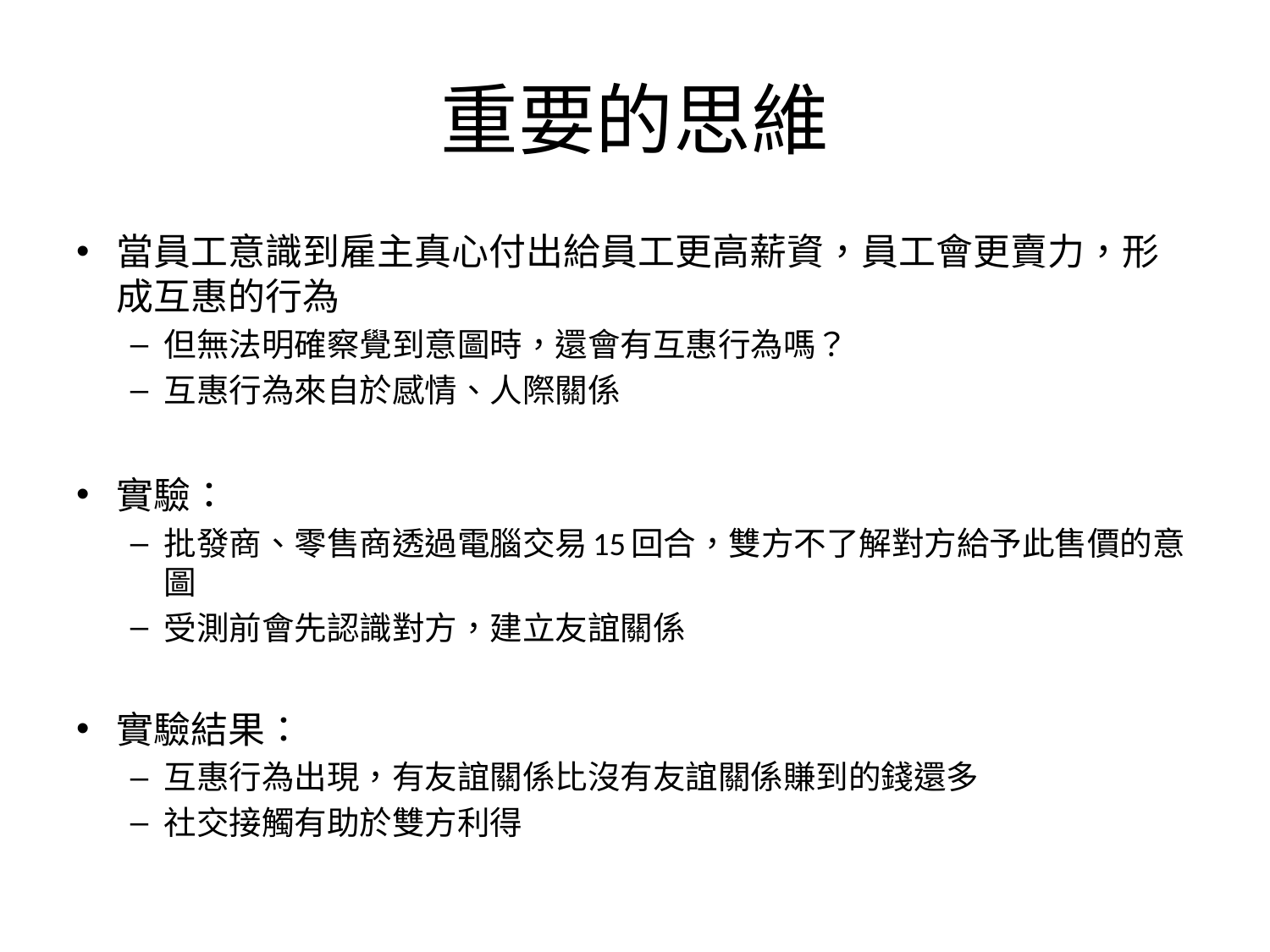

# 重要的思維
當員工意識到雇主真心付出給員工更高薪資，員工會更賣力，形成互惠的行為
但無法明確察覺到意圖時，還會有互惠行為嗎？
互惠行為來自於感情、人際關係

實驗：
批發商、零售商透過電腦交易15回合，雙方不了解對方給予此售價的意圖
受測前會先認識對方，建立友誼關係

實驗結果：
互惠行為出現，有友誼關係比沒有友誼關係賺到的錢還多
社交接觸有助於雙方利得